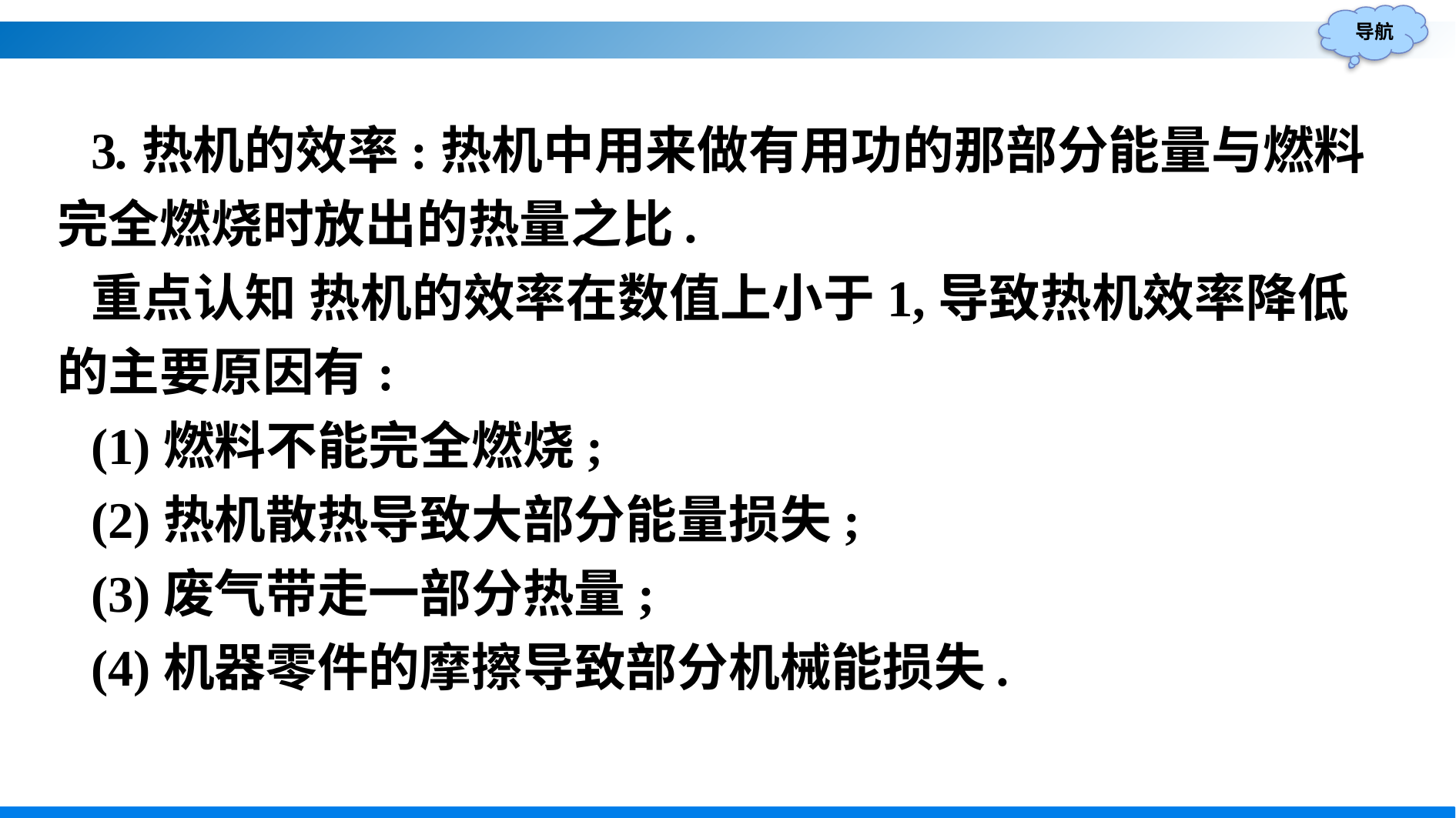

3.热机的效率:热机中用来做有用功的那部分能量与燃料完全燃烧时放出的热量之比.
重点认知 热机的效率在数值上小于1,导致热机效率降低的主要原因有:
(1)燃料不能完全燃烧;
(2)热机散热导致大部分能量损失;
(3)废气带走一部分热量;
(4)机器零件的摩擦导致部分机械能损失.